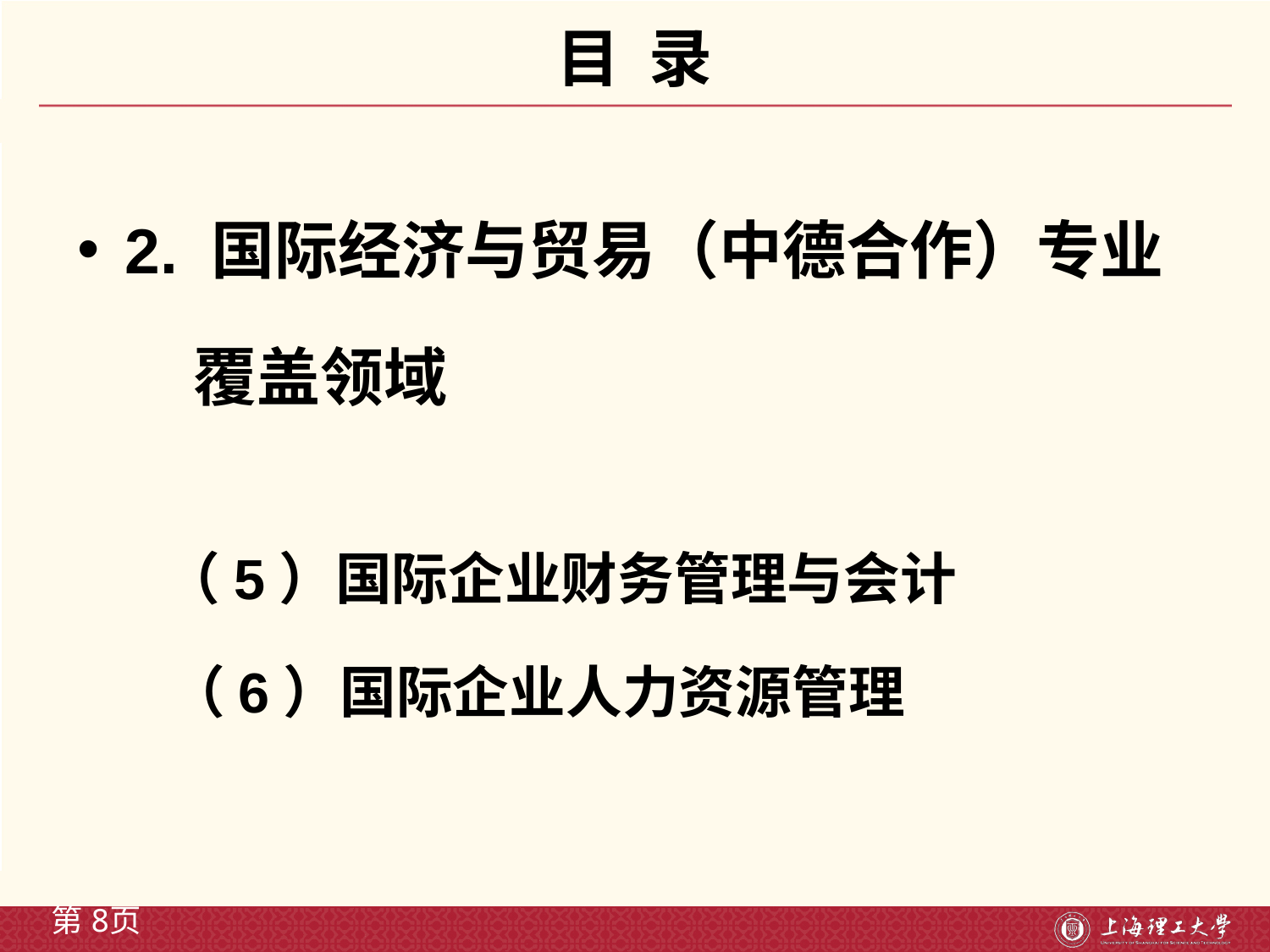

# 目  录
2. 国际经济与贸易（中德合作）专业
       覆盖领域

        （5）国际企业财务管理与会计
      （6）国际企业人力资源管理

第8页